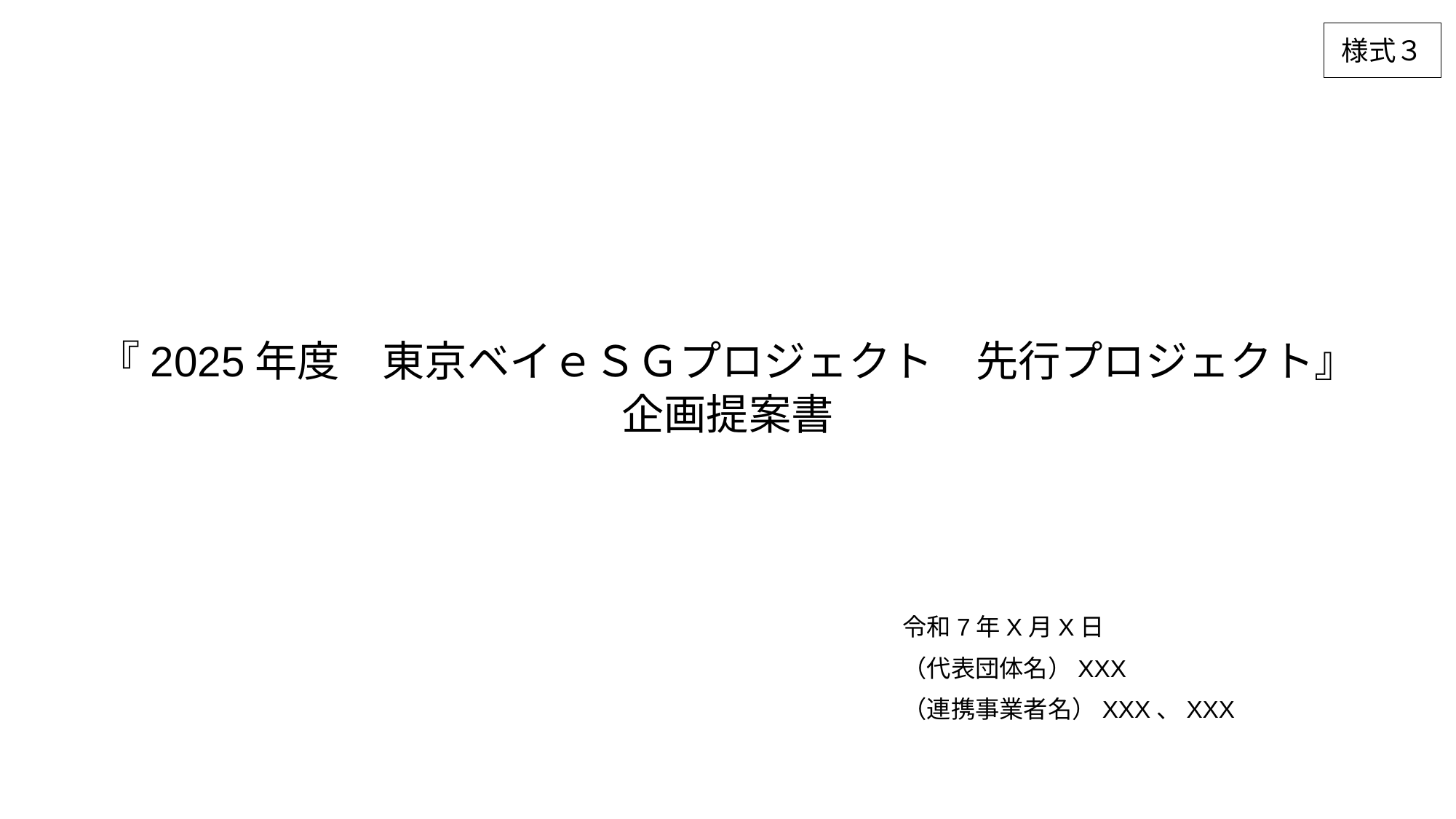

様式３
『2025年度　東京ベイｅＳＧプロジェクト　先行プロジェクト』
企画提案書
令和7年X月X日
（代表団体名）XXX
（連携事業者名）XXX、XXX